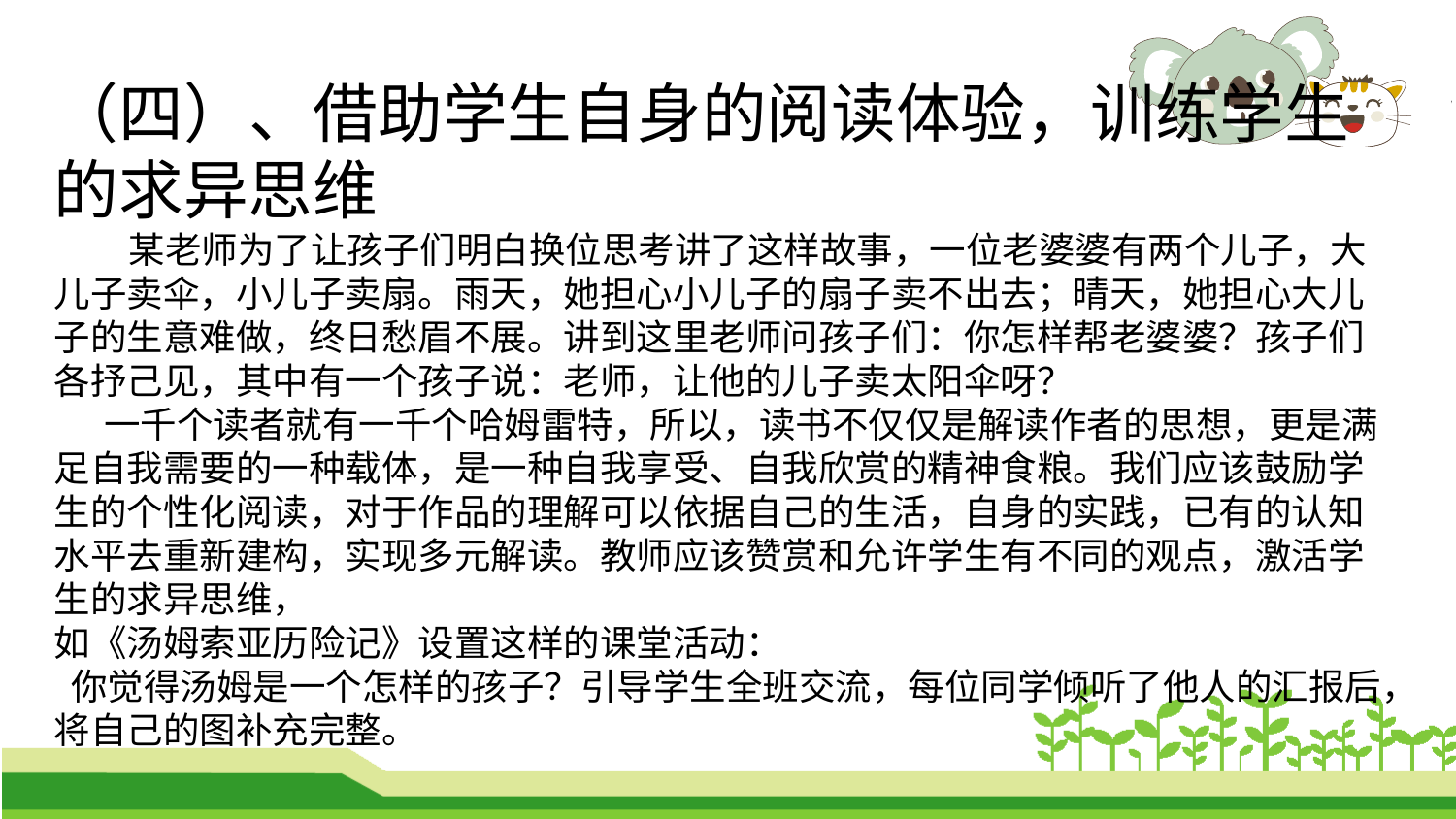

（四）、借助学生自身的阅读体验，训练学生的求异思维
        某老师为了让孩子们明白换位思考讲了这样故事，一位老婆婆有两个儿子，大儿子卖伞，小儿子卖扇。雨天，她担心小儿子的扇子卖不出去；晴天，她担心大儿子的生意难做，终日愁眉不展。讲到这里老师问孩子们：你怎样帮老婆婆？孩子们各抒己见，其中有一个孩子说：老师，让他的儿子卖太阳伞呀？
     一千个读者就有一千个哈姆雷特，所以，读书不仅仅是解读作者的思想，更是满足自我需要的一种载体，是一种自我享受、自我欣赏的精神食粮。我们应该鼓励学生的个性化阅读，对于作品的理解可以依据自己的生活，自身的实践，已有的认知水平去重新建构，实现多元解读。教师应该赞赏和允许学生有不同的观点，激活学生的求异思维，
如《汤姆索亚历险记》设置这样的课堂活动：
 你觉得汤姆是一个怎样的孩子？引导学生全班交流，每位同学倾听了他人的汇报后，将自己的图补充完整。